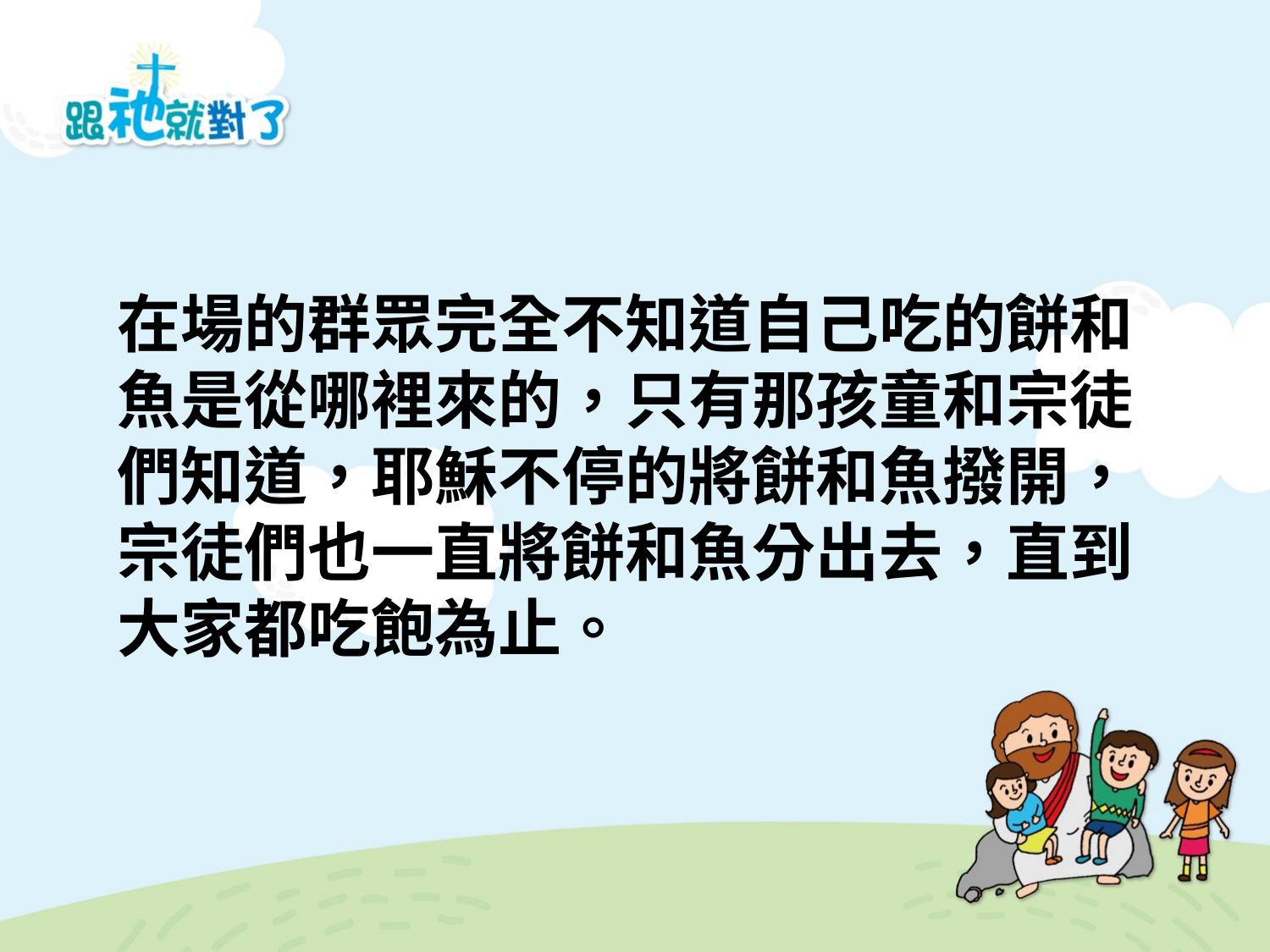

在場的群眾完全不知道自己吃的餅和魚是從哪裡來的，只有那孩童和宗徒們知道，耶穌不停的將餅和魚撥開，宗徒們也一直將餅和魚分出去，直到大家都吃飽為止。